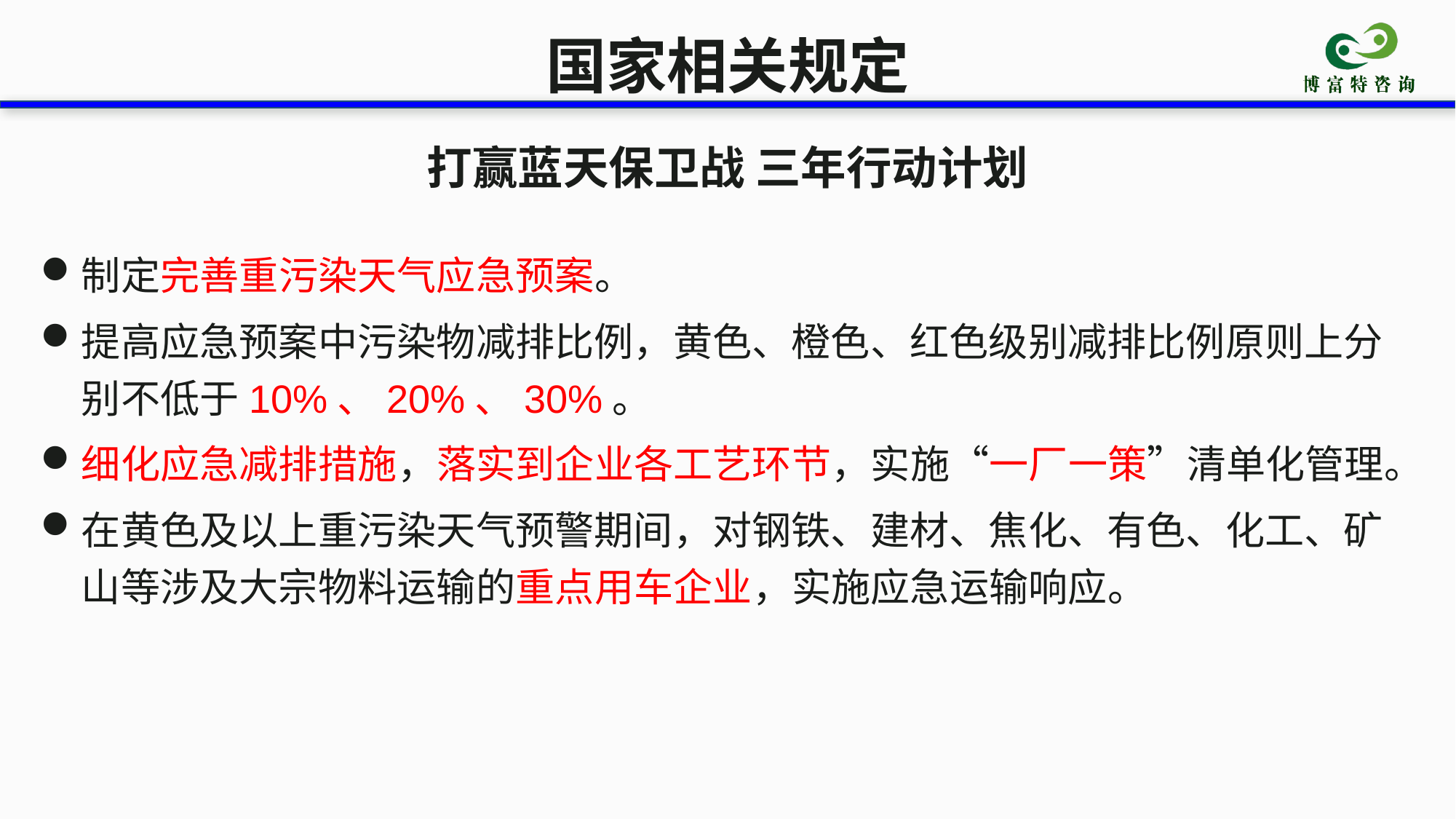

国家相关规定

打赢蓝天保卫战 三年行动计划
制定完善重污染天气应急预案。
提高应急预案中污染物减排比例，黄色、橙色、红色级别减排比例原则上分别不低于10%、20%、30%。
细化应急减排措施，落实到企业各工艺环节，实施“一厂一策”清单化管理。
在黄色及以上重污染天气预警期间，对钢铁、建材、焦化、有色、化工、矿山等涉及大宗物料运输的重点用车企业，实施应急运输响应。